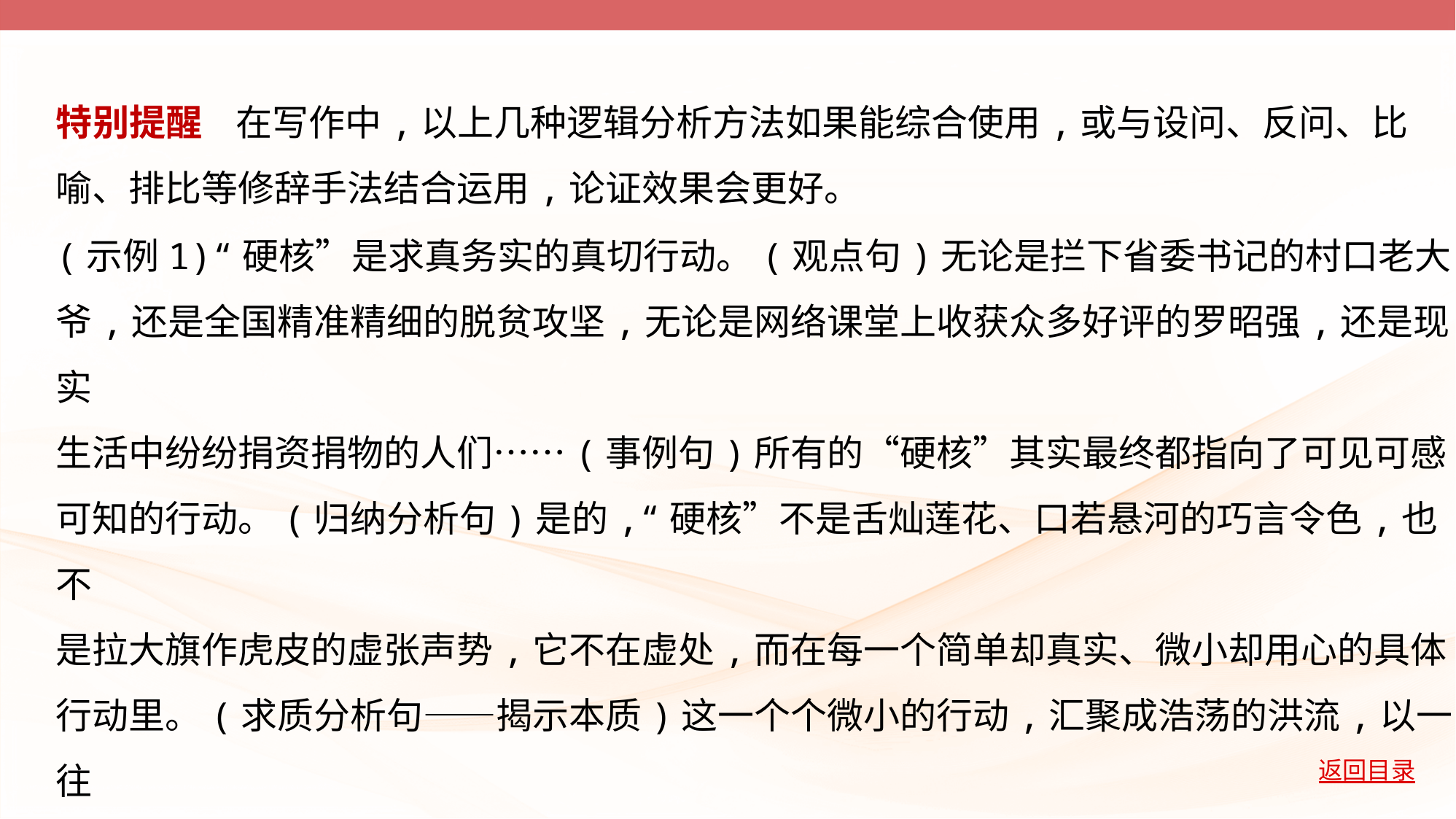

特别提醒    在写作中,以上几种逻辑分析方法如果能综合使用,或与设问、反问、比
喻、排比等修辞手法结合运用,论证效果会更好。
(示例1)“硬核”是求真务实的真切行动。(观点句)无论是拦下省委书记的村口老大
爷,还是全国精准精细的脱贫攻坚,无论是网络课堂上收获众多好评的罗昭强,还是现实
生活中纷纷捐资捐物的人们……(事例句)所有的“硬核”其实最终都指向了可见可感
可知的行动。(归纳分析句)是的,“硬核”不是舌灿莲花、口若悬河的巧言令色,也不
是拉大旗作虎皮的虚张声势,它不在虚处,而在每一个简单却真实、微小却用心的具体
行动里。(求质分析句——揭示本质)这一个个微小的行动,汇聚成浩荡的洪流,以一往
无前的气势和力量,冲破一切灾难的阻挡,奔向阳光灿烂的前方。(求质分析兼比喻修
辞——揭示意义)